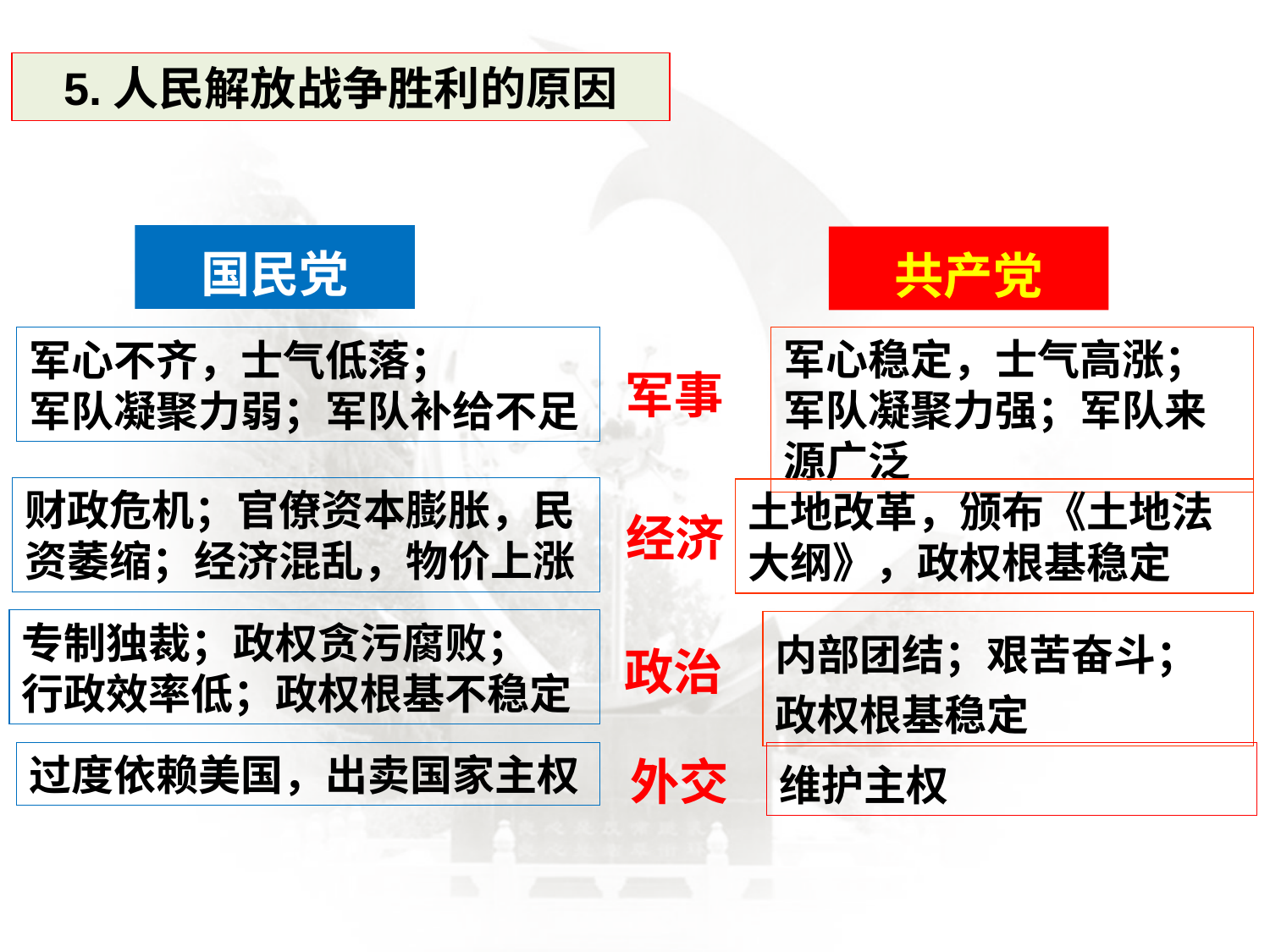

5.人民解放战争胜利的原因
国民党
共产党
军心稳定，士气高涨；
军队凝聚力强；军队来源广泛
军心不齐，士气低落；
军队凝聚力弱；军队补给不足
军事
财政危机；官僚资本膨胀，民资萎缩；经济混乱，物价上涨
土地改革，颁布《土地法大纲》，政权根基稳定
经济
专制独裁；政权贪污腐败；
行政效率低；政权根基不稳定
内部团结；艰苦奋斗；
政权根基稳定
政治
外交
过度依赖美国，出卖国家主权
维护主权